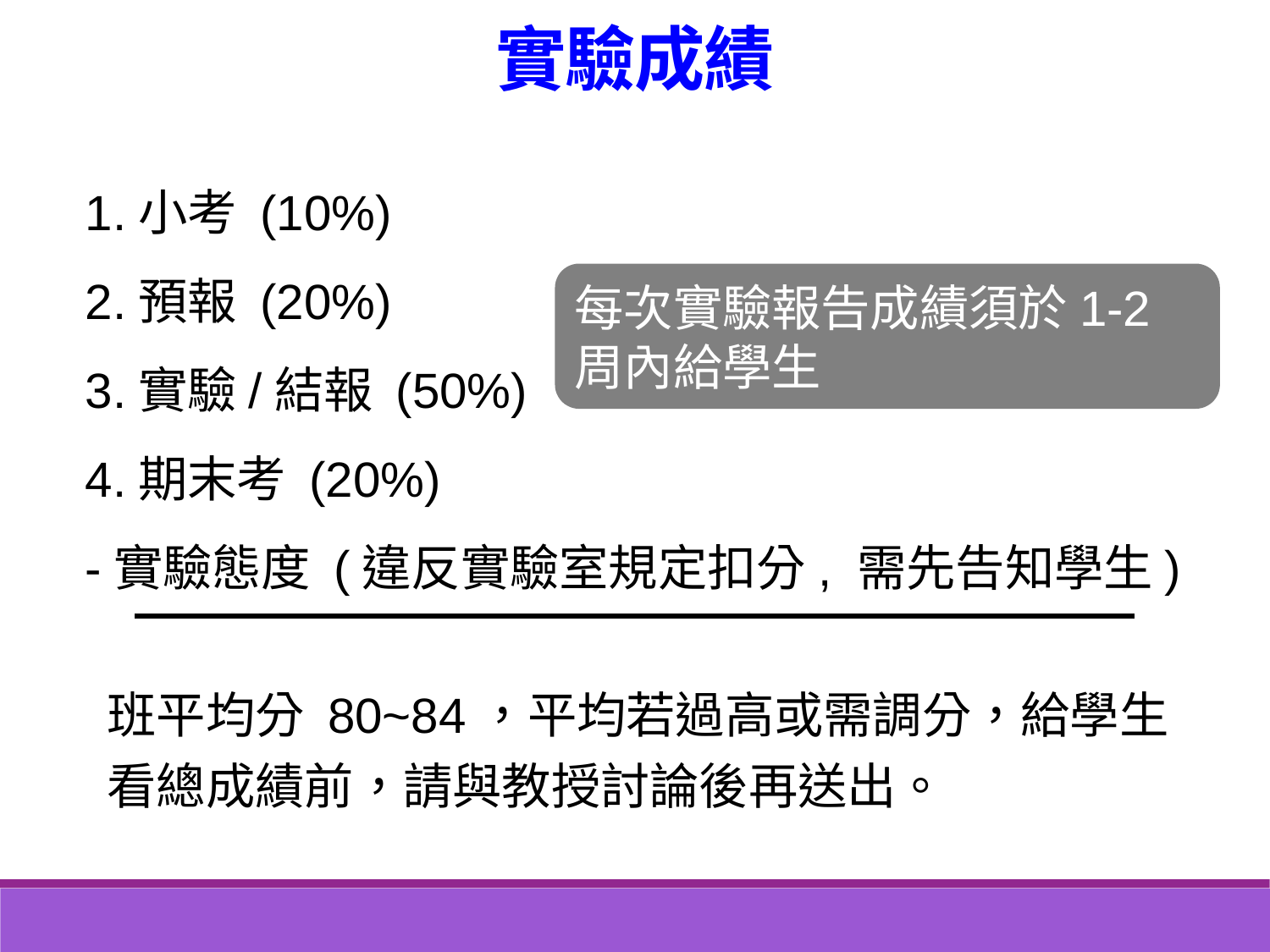

實驗成績
1.小考 (10%)
2.預報 (20%)
3.實驗/結報 (50%)
4.期末考 (20%)
-實驗態度 (違反實驗室規定扣分, 需先告知學生)
每次實驗報告成績須於1-2周內給學生
班平均分 80~84，平均若過高或需調分，給學生看總成績前，請與教授討論後再送出。